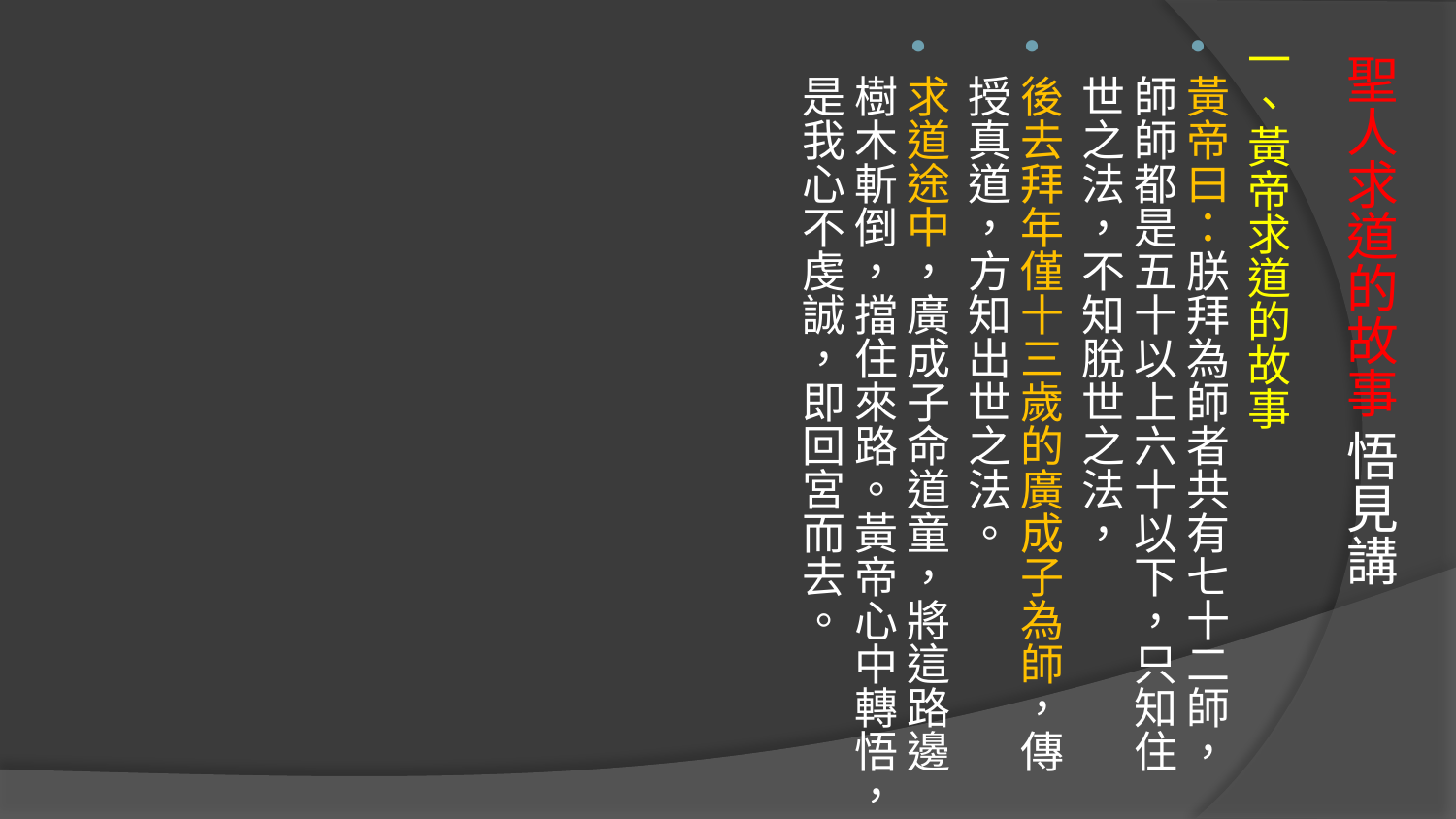

一、黃帝求道的故事
黃帝曰：朕拜為師者共有七十二師，師師都是五十以上六十以下，只知住世之法，不知脫世之法，
後去拜年僅十三歲的廣成子為師，傳授真道，方知出世之法。
求道途中，廣成子命道童，將這路邊樹木斬倒，擋住來路。黃帝心中轉悟，是我心不虔誠，即回宮而去。

# 聖人求道的故事 悟見講